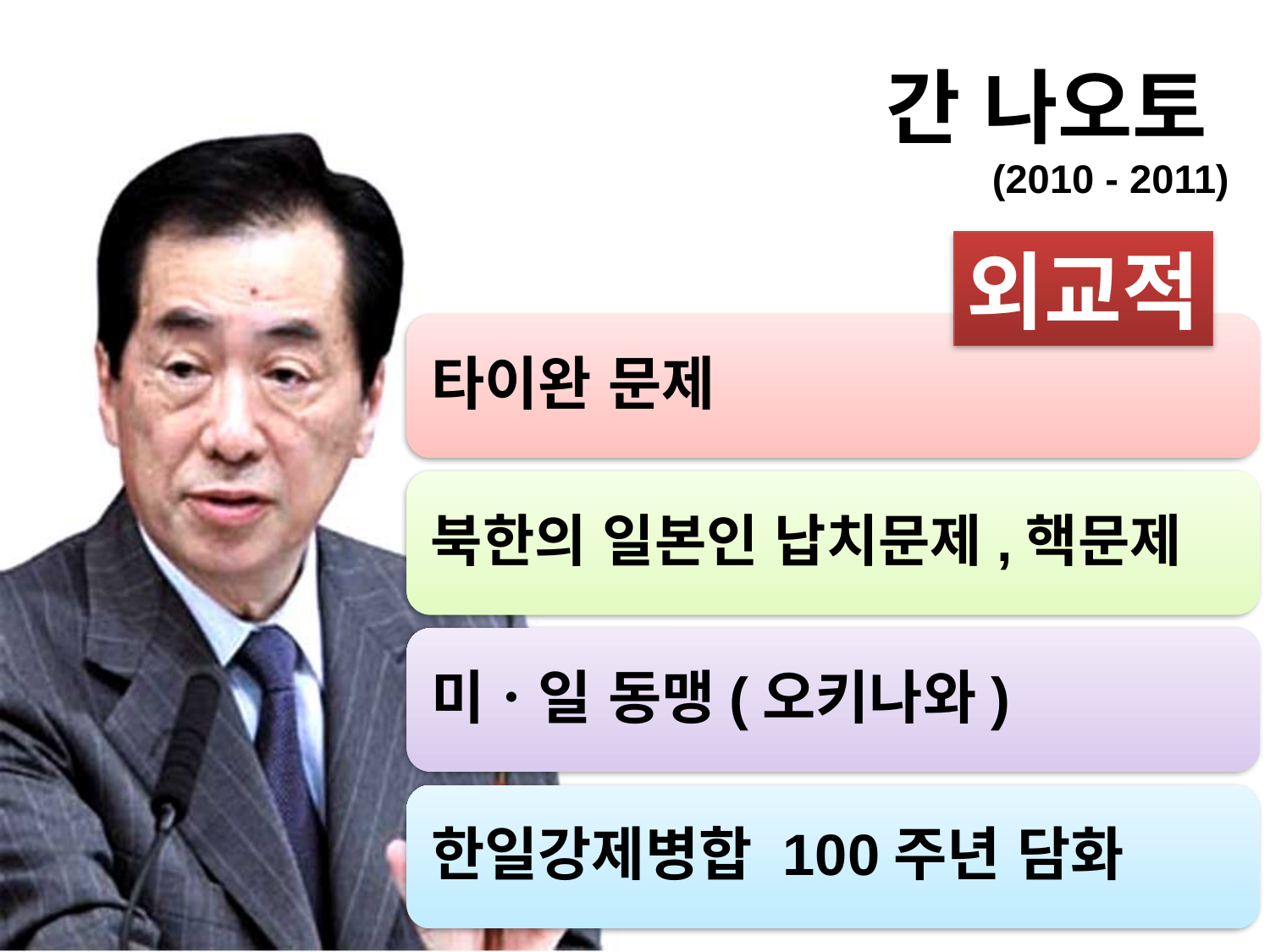

# 간 나오토 (2010 - 2011)
외교적
타이완 문제
북한의 일본인 납치문제,핵문제
미ㆍ일 동맹(오키나와)
한일강제병합 100주년 담화